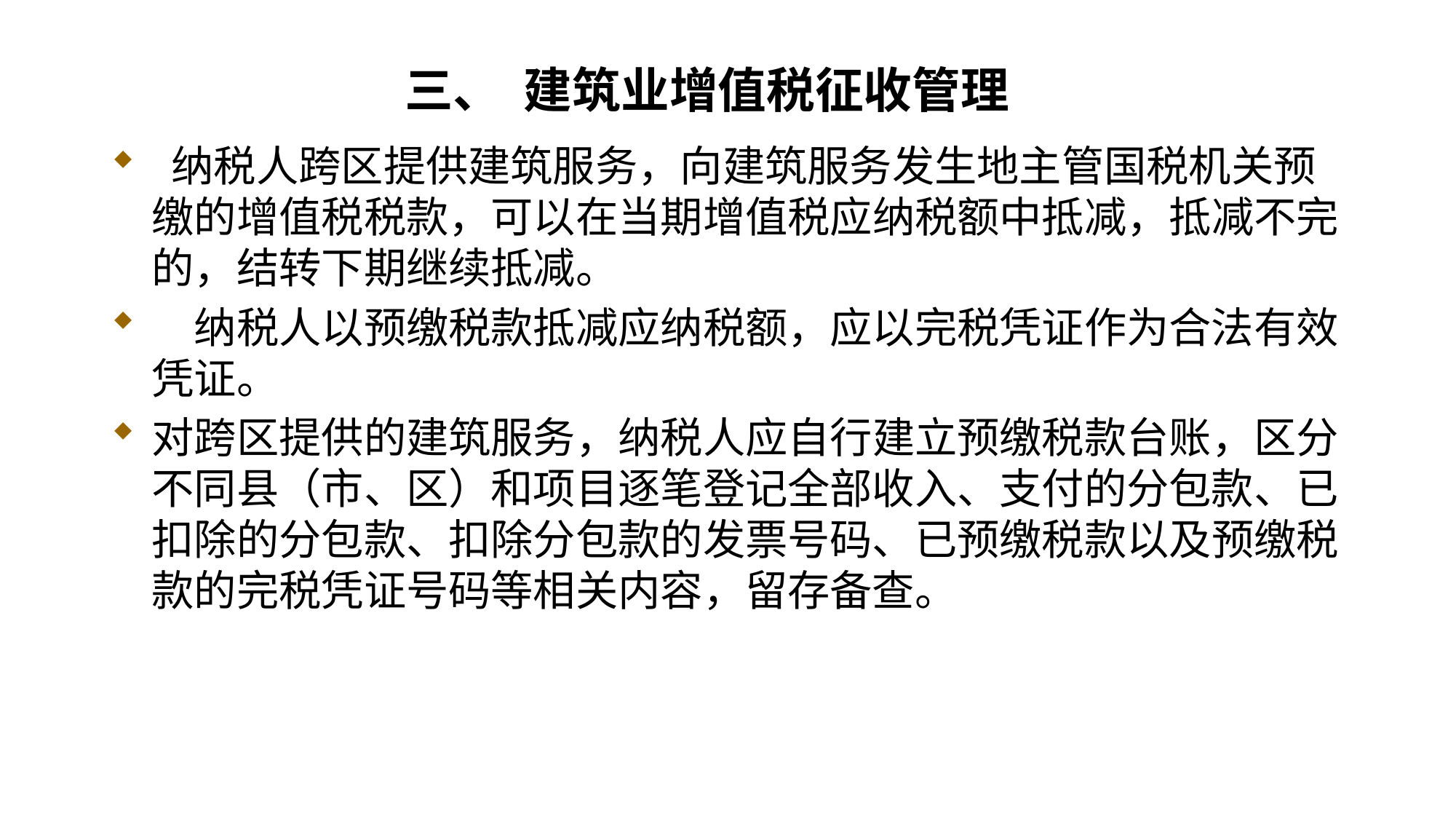

# 三、  建筑业增值税征收管理
 纳税人跨区提供建筑服务，向建筑服务发生地主管国税机关预缴的增值税税款，可以在当期增值税应纳税额中抵减，抵减不完的，结转下期继续抵减。
　纳税人以预缴税款抵减应纳税额，应以完税凭证作为合法有效凭证。
对跨区提供的建筑服务，纳税人应自行建立预缴税款台账，区分不同县（市、区）和项目逐笔登记全部收入、支付的分包款、已扣除的分包款、扣除分包款的发票号码、已预缴税款以及预缴税款的完税凭证号码等相关内容，留存备查。